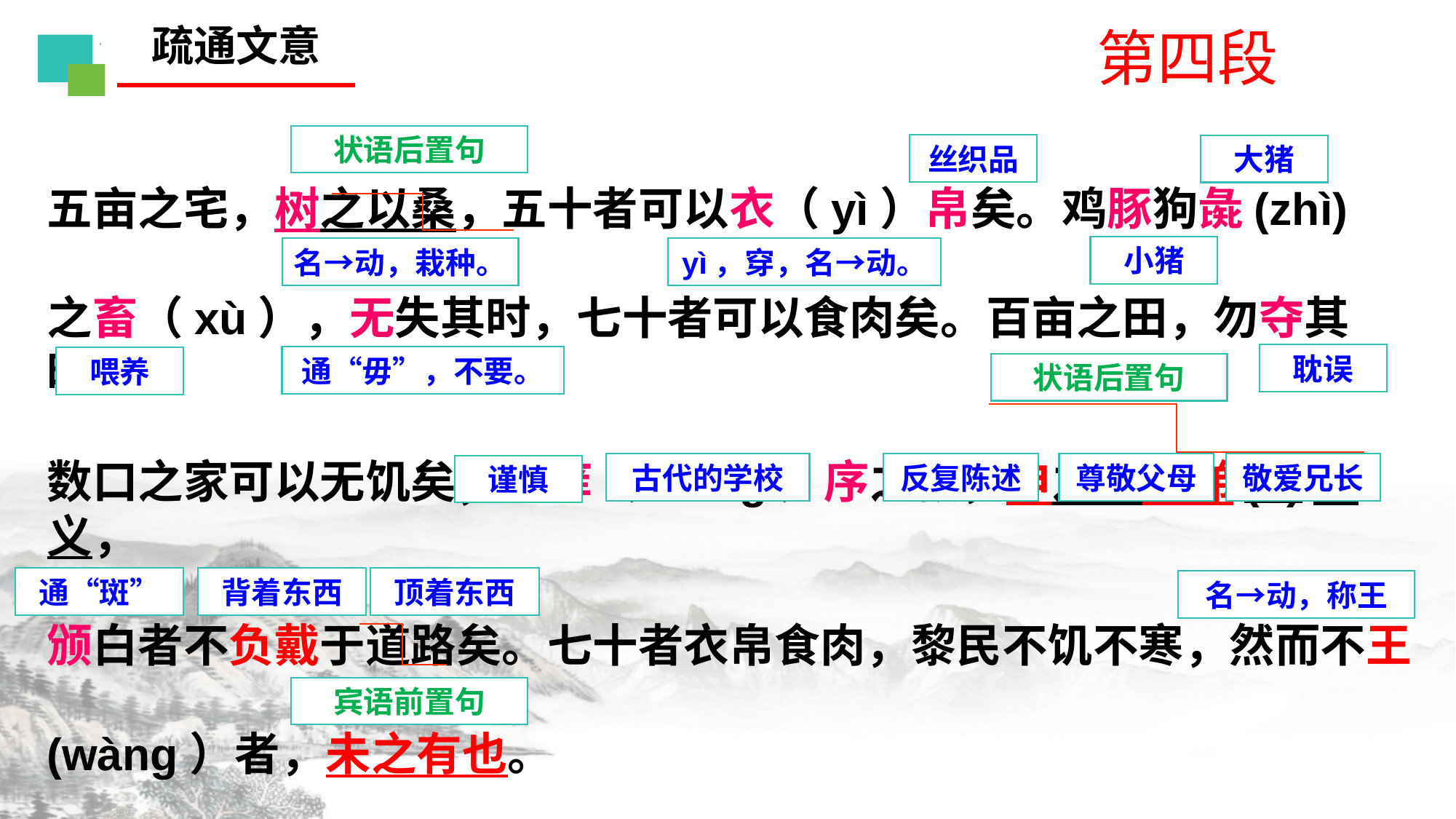

疏通文意
   第四段

状语后置句
丝织品
大猪
五亩之宅，树之以桑，五十者可以衣（yì）帛矣。鸡豚狗彘(zhì)

之畜（xù），无失其时，七十者可以食肉矣。百亩之田，勿夺其时，

数口之家可以无饥矣；谨庠（xiáng）序之教，申之以孝悌(tì)之义，

颁白者不负戴于道路矣。七十者衣帛食肉，黎民不饥不寒，然而不王

(wàng）者，未之有也。
小猪
名→动，栽种。
yì，穿，名→动。
耽误
通“毋”，不要。
喂养
状语后置句
古代的学校
反复陈述
尊敬父母
敬爱兄长
谨慎
通“斑”
背着东西
顶着东西
名→动，称王
宾语前置句